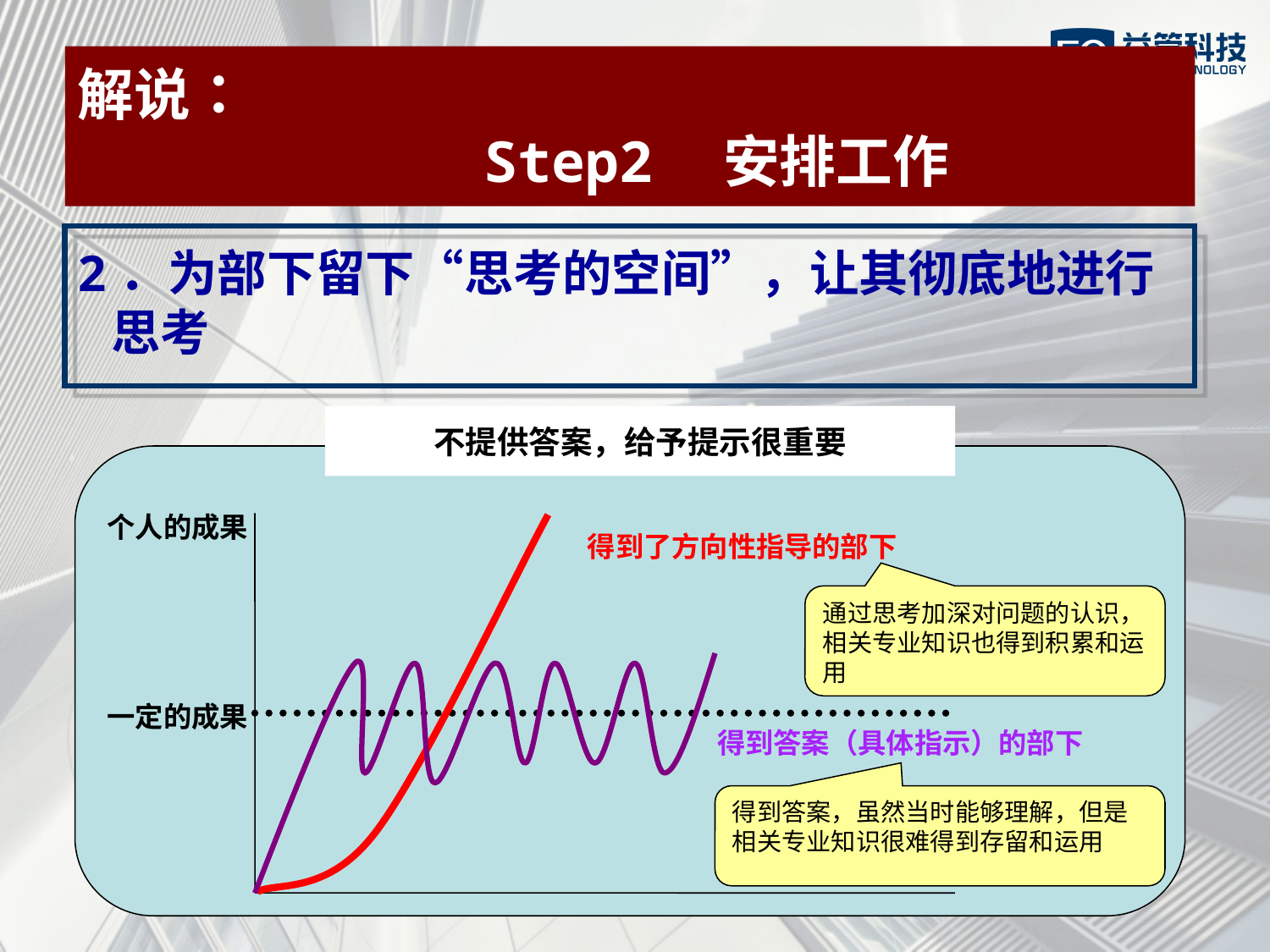

解说：
            Step2　安排工作

2．为部下留下“思考的空间”，让其彻底地进行
   思考

不提供答案，给予提示很重要

个人的成果

得到了方向性指导的部下
通过思考加深对问题的认识，相关专业知识也得到积累和运用

一定的成果

得到答案（具体指示）的部下
得到答案，虽然当时能够理解，但是相关专业知识很难得到存留和运用